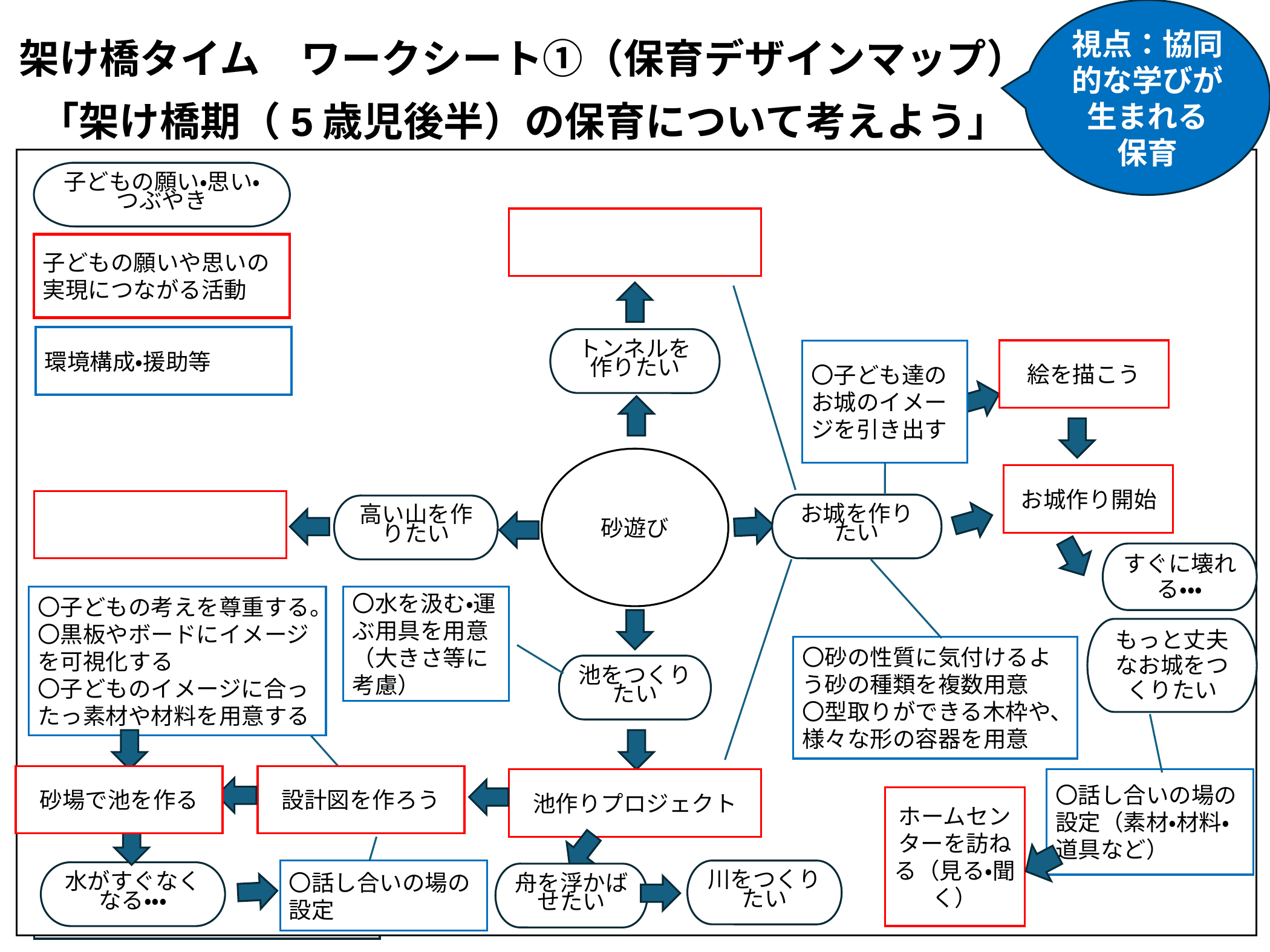

視点：協同的な学びが生まれる
保育
# 架け橋タイム　ワークシート➀（保育デザインマップ） 「架け橋期（5歳児後半）の保育について考えよう」

子どもの願い・思い・つぶやき

子どもの願いや思いの実現につながる活動

環境構成・援助等
トンネルを作りたい
絵を描こう
〇子ども達のお城のイメージを引き出す

砂遊び
お城作り開始

お城を作りたい
高い山を作りたい

すぐに壊れる・・・
〇子どもの考えを尊重する。
〇黒板やボードにイメージを可視化する
〇子どものイメージに合ったっ素材や材料を用意する
〇水を汲む・運ぶ用具を用意（大きさ等に考慮）

もっと丈夫なお城をつくりたい
〇砂の性質に気付けるよう砂の種類を複数用意
〇型取りができる木枠や、様々な形の容器を用意
池をつくりたい

砂場で池を作る
設計図を作ろう
池作りプロジェクト
〇話し合いの場の設定（素材・材料・道具など）

ホームセンターを訪ねる（見る・聞く）

〇話し合いの場の設定
川をつくりたい
水がすぐなくなる・・・
舟を浮かばせたい